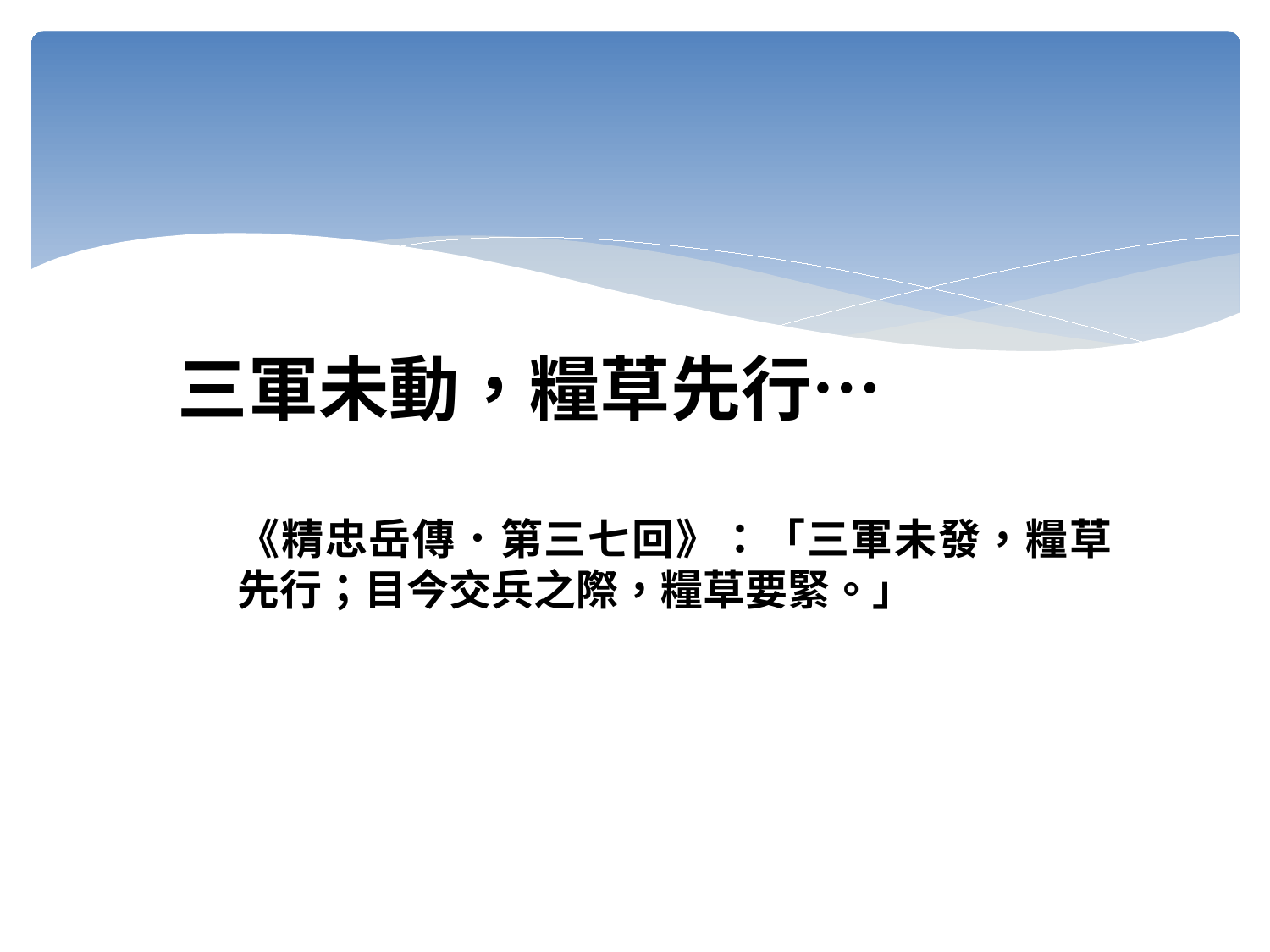

# 三軍未動，糧草先行…
《精忠岳傳．第三七回》：「三軍未發，糧草先行；目今交兵之際，糧草要緊。」